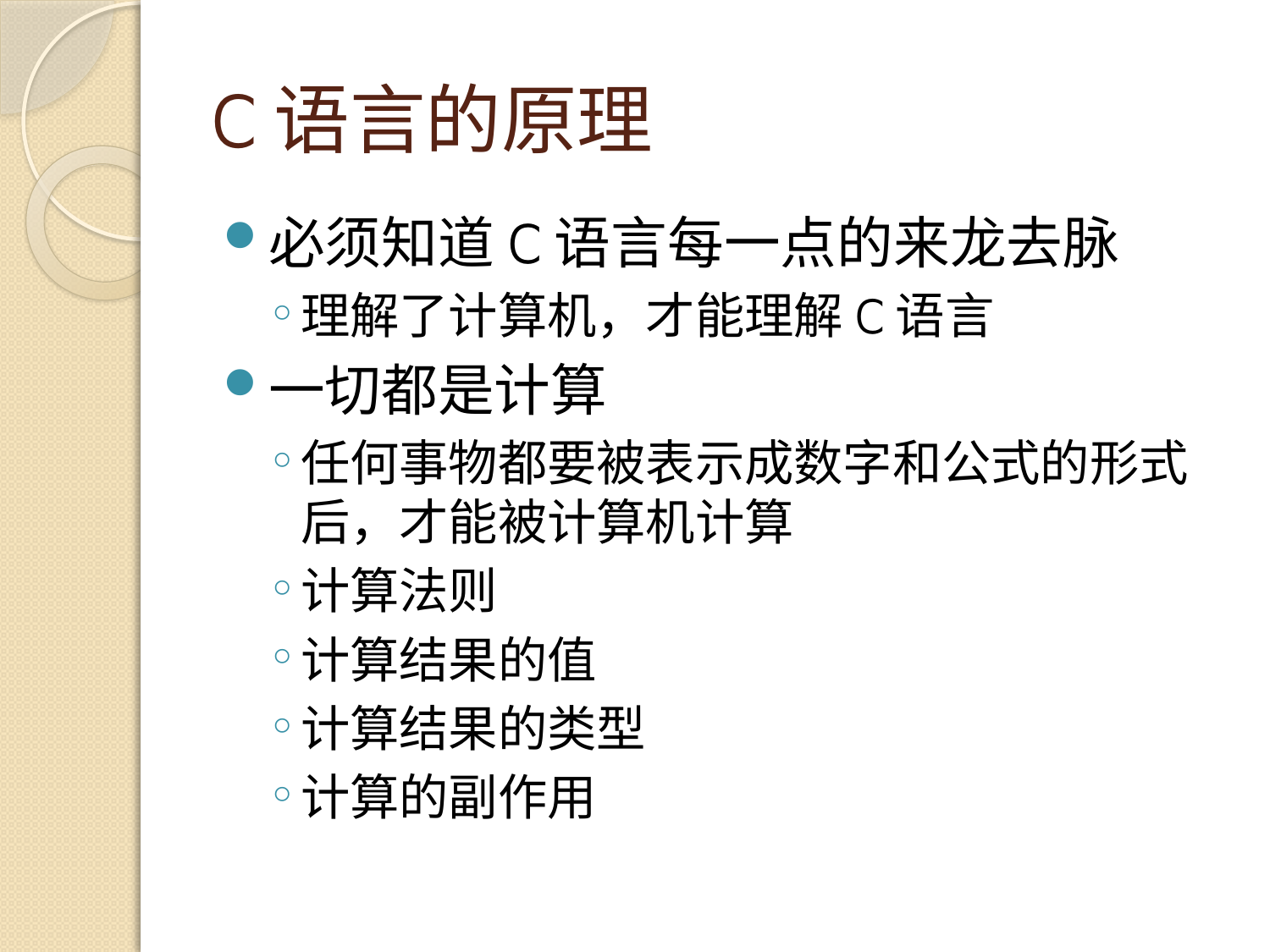

# C语言的原理
必须知道C语言每一点的来龙去脉
理解了计算机，才能理解C语言
一切都是计算
任何事物都要被表示成数字和公式的形式后，才能被计算机计算
计算法则
计算结果的值
计算结果的类型
计算的副作用